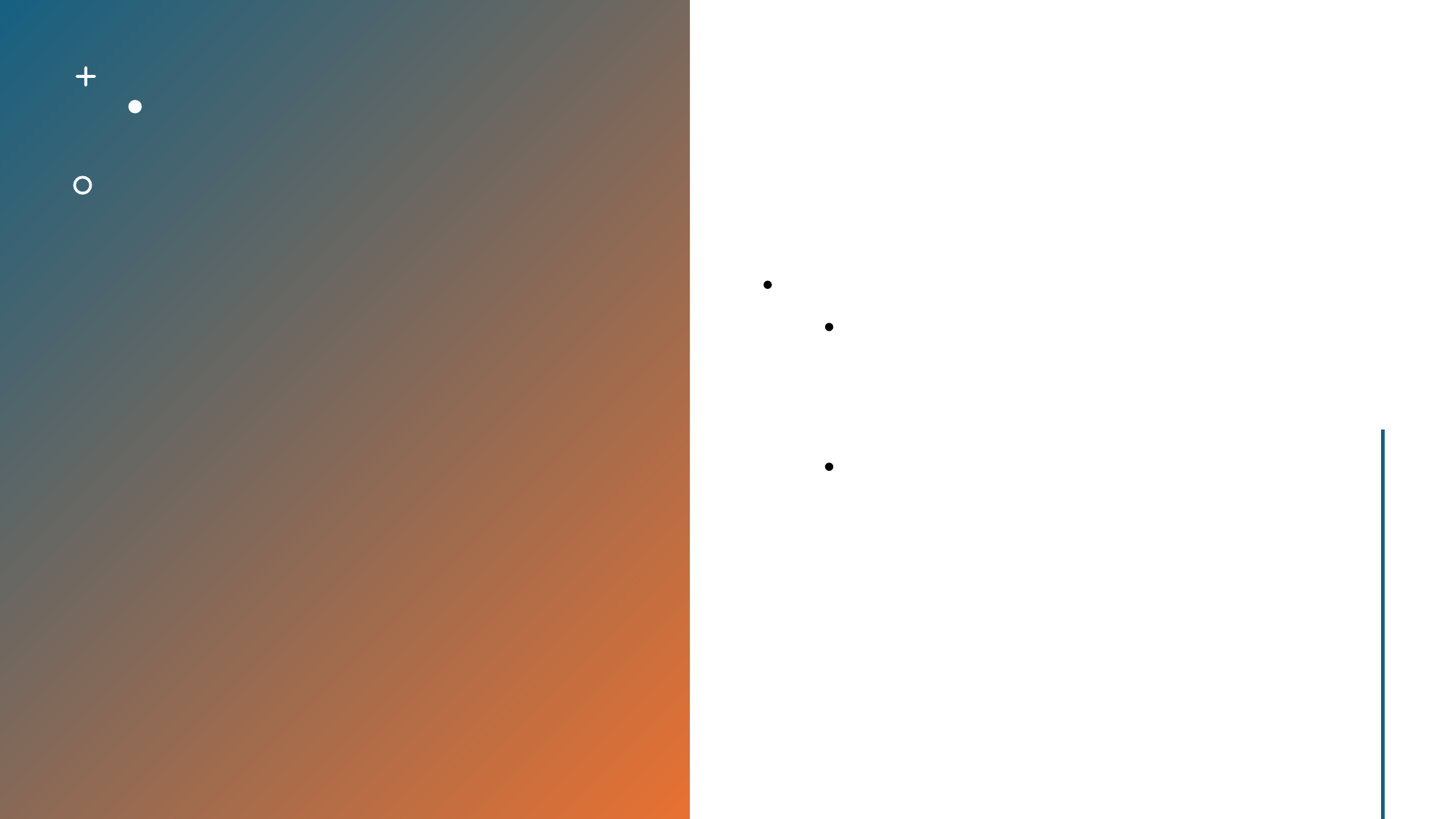

일본의 고립과 그 영향
에도 시대의 고립 정책은 일본을 서구 문명의 영향에서 보호하고, 독자적인 문화와 정치를 유지하려는 노력의 일환으로 이루어졌습니다.
그러나 이러한 고립은 나중에 일본의 기술적, 경제적 및 군사적 후퇴를 초래했습니다.